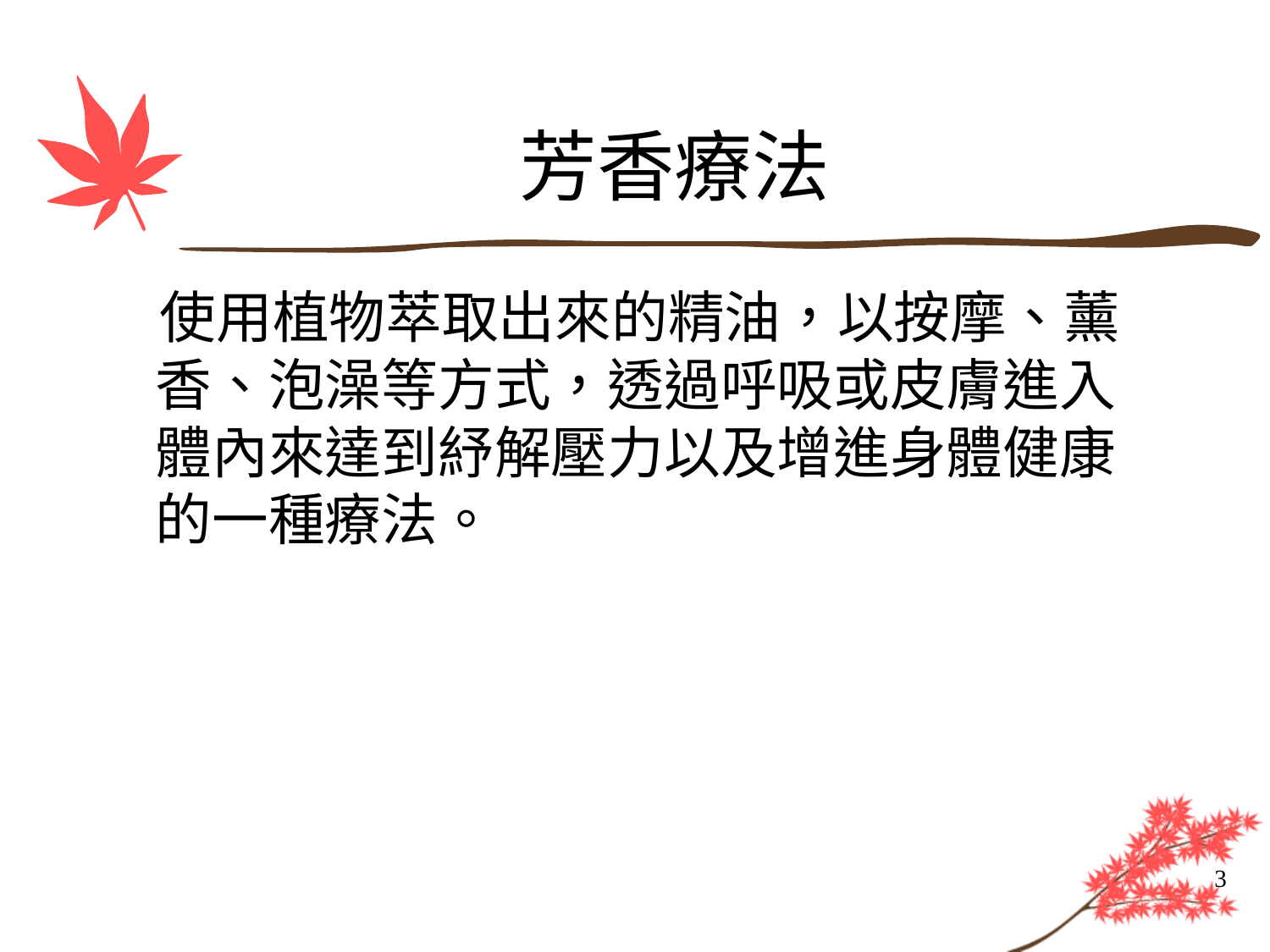

# 芳香療法
   使用植物萃取出來的精油，以按摩、薰香、泡澡等方式，透過呼吸或皮膚進入體內來達到紓解壓力以及增進身體健康的一種療法。
3